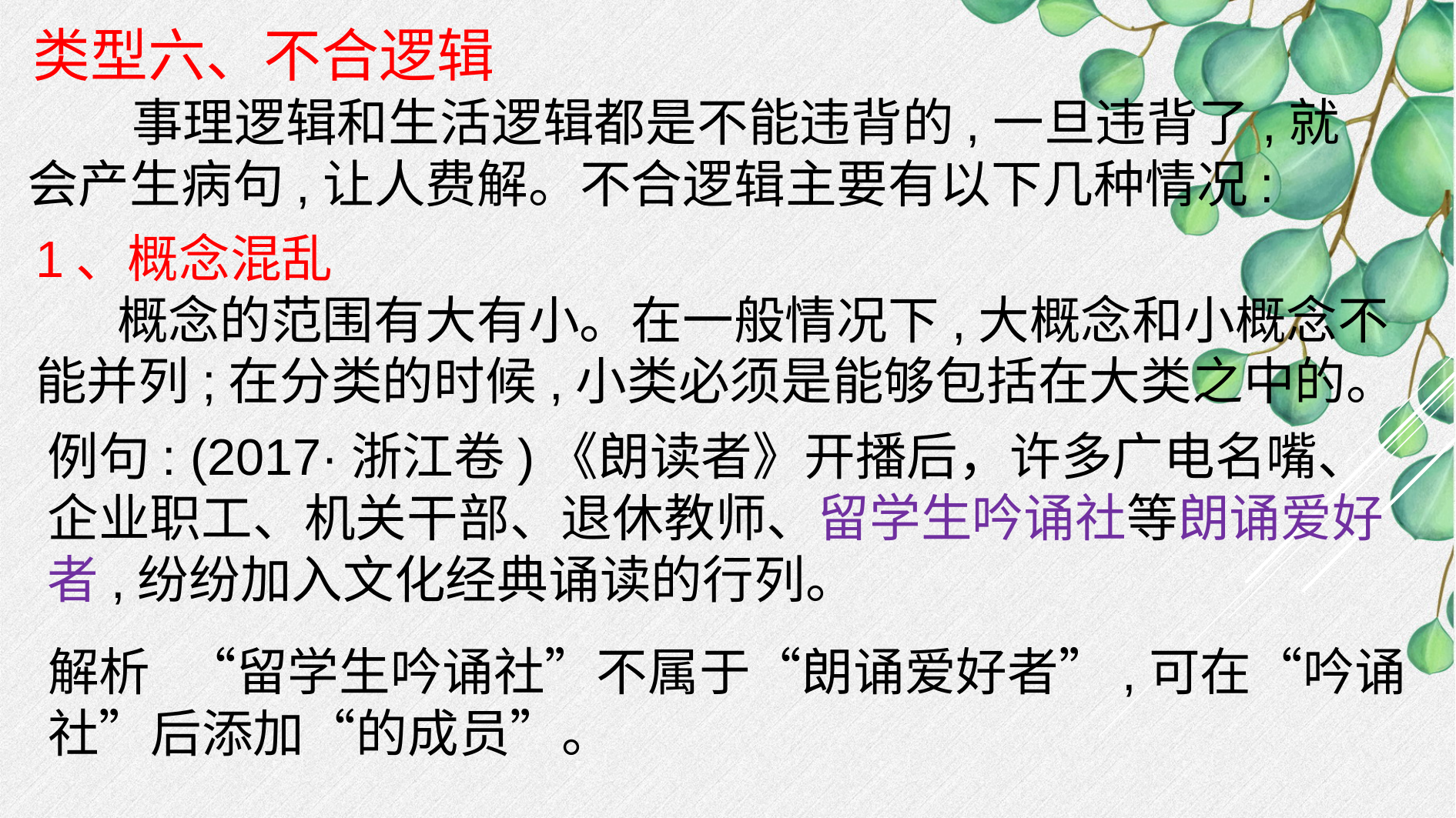

类型六、不合逻辑
        事理逻辑和生活逻辑都是不能违背的,一旦违背了,就会产生病句,让人费解。不合逻辑主要有以下几种情况:
1、概念混乱
      概念的范围有大有小。在一般情况下,大概念和小概念不能并列;在分类的时候,小类必须是能够包括在大类之中的。
例句: (2017·浙江卷)《朗读者》开播后，许多广电名嘴、企业职工、机关干部、退休教师、留学生吟诵社等朗诵爱好者,纷纷加入文化经典诵读的行列。
解析   “留学生吟诵社”不属于“朗诵爱好者”,可在“吟诵社”后添加“的成员”。